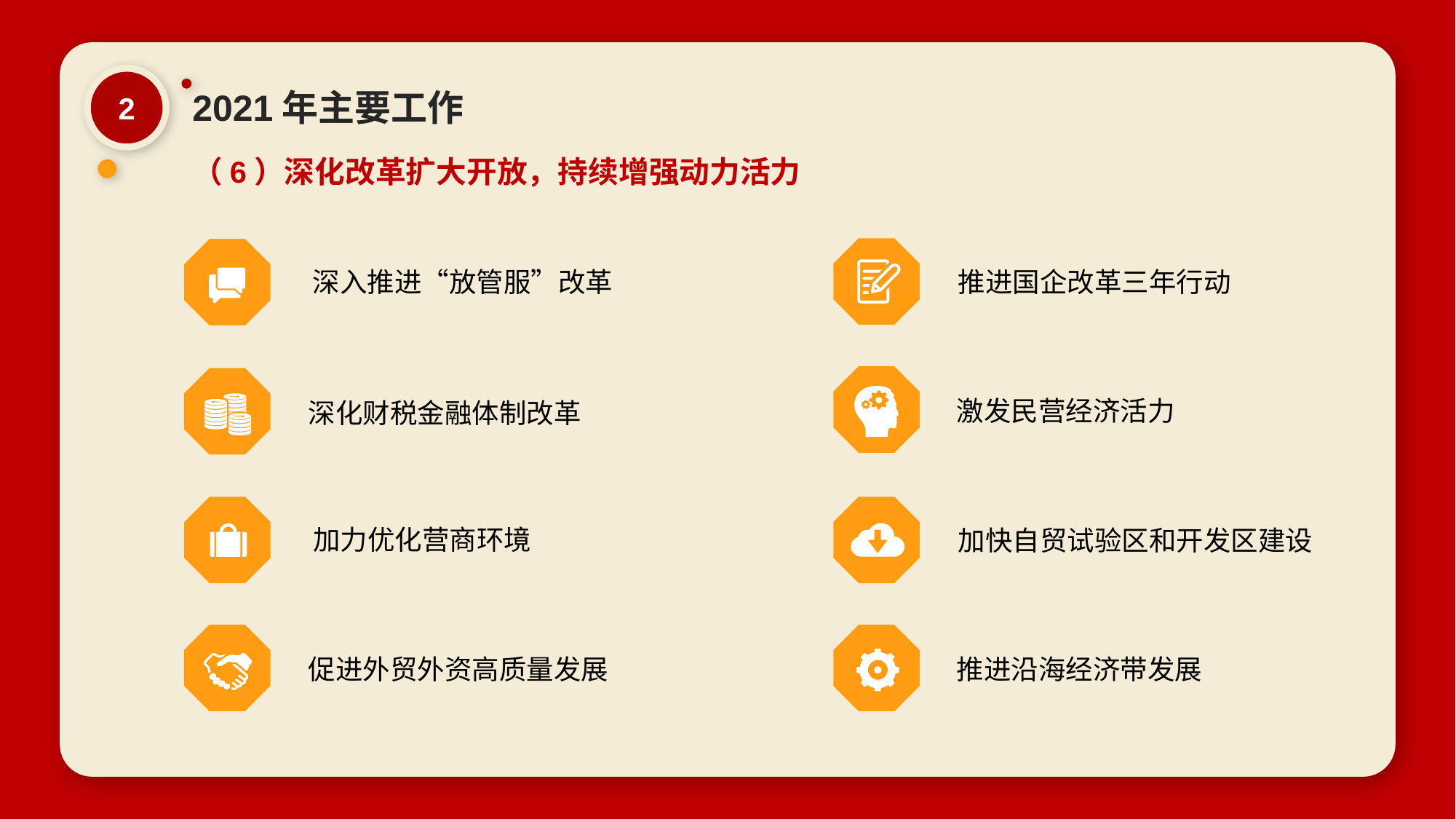

2
2021年主要工作
（6）深化改革扩大开放，持续增强动力活力

推进国企改革三年行动

深入推进“放管服”改革

激发民营经济活力

深化财税金融体制改革

加快自贸试验区和开发区建设

加力优化营商环境

促进外贸外资高质量发展

推进沿海经济带发展